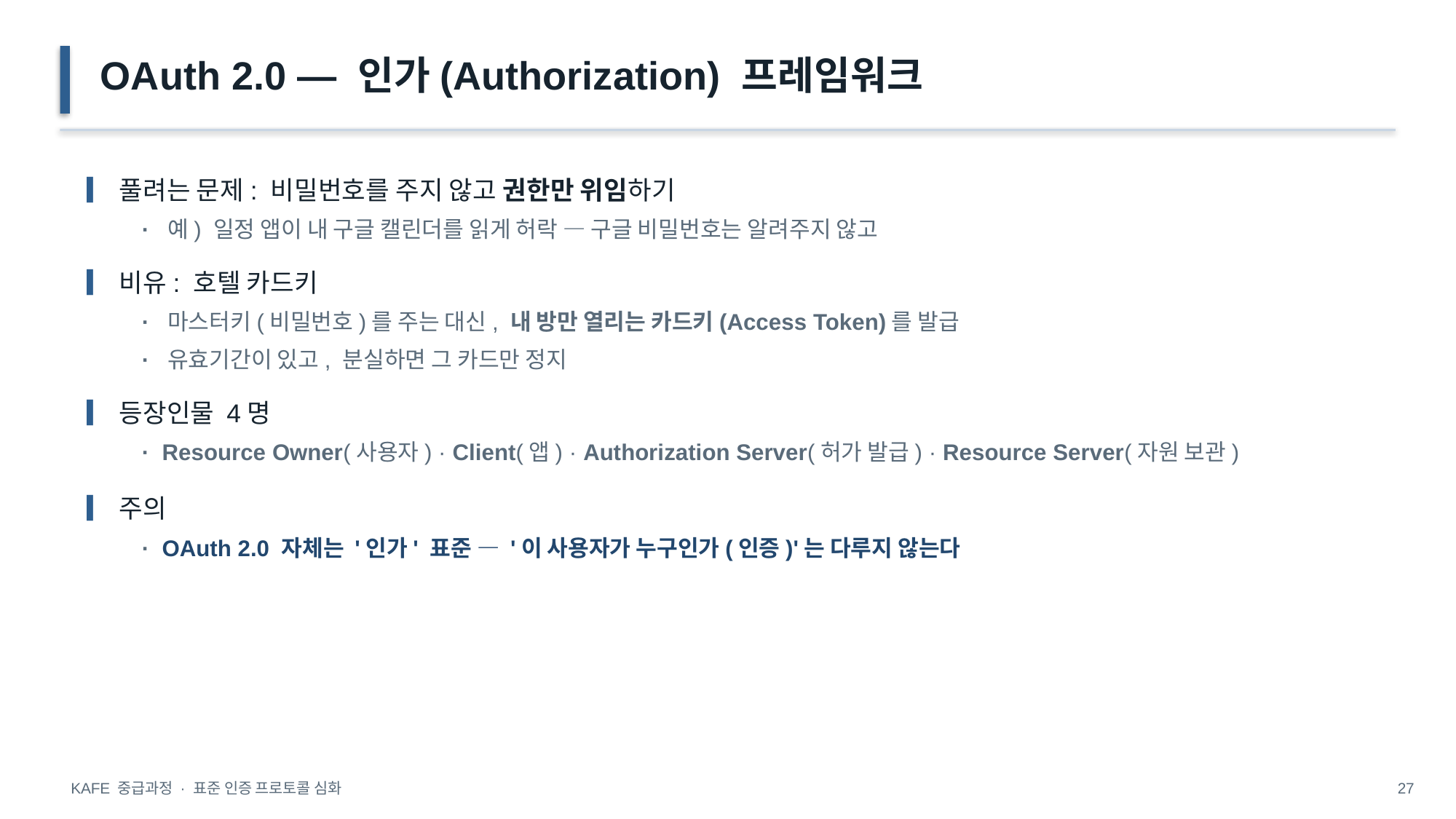

OAuth 2.0 — 인가(Authorization) 프레임워크

▎풀려는 문제: 비밀번호를 주지 않고 권한만 위임하기
·  예) 일정 앱이 내 구글 캘린더를 읽게 허락 — 구글 비밀번호는 알려주지 않고
▎비유: 호텔 카드키
·  마스터키(비밀번호)를 주는 대신, 내 방만 열리는 카드키(Access Token)를 발급
·  유효기간이 있고, 분실하면 그 카드만 정지
▎등장인물 4명
·  Resource Owner(사용자) · Client(앱) · Authorization Server(허가 발급) · Resource Server(자원 보관)
▎주의
·  OAuth 2.0 자체는 '인가' 표준 — '이 사용자가 누구인가(인증)'는 다루지 않는다
KAFE 중급과정 · 표준 인증 프로토콜 심화
27